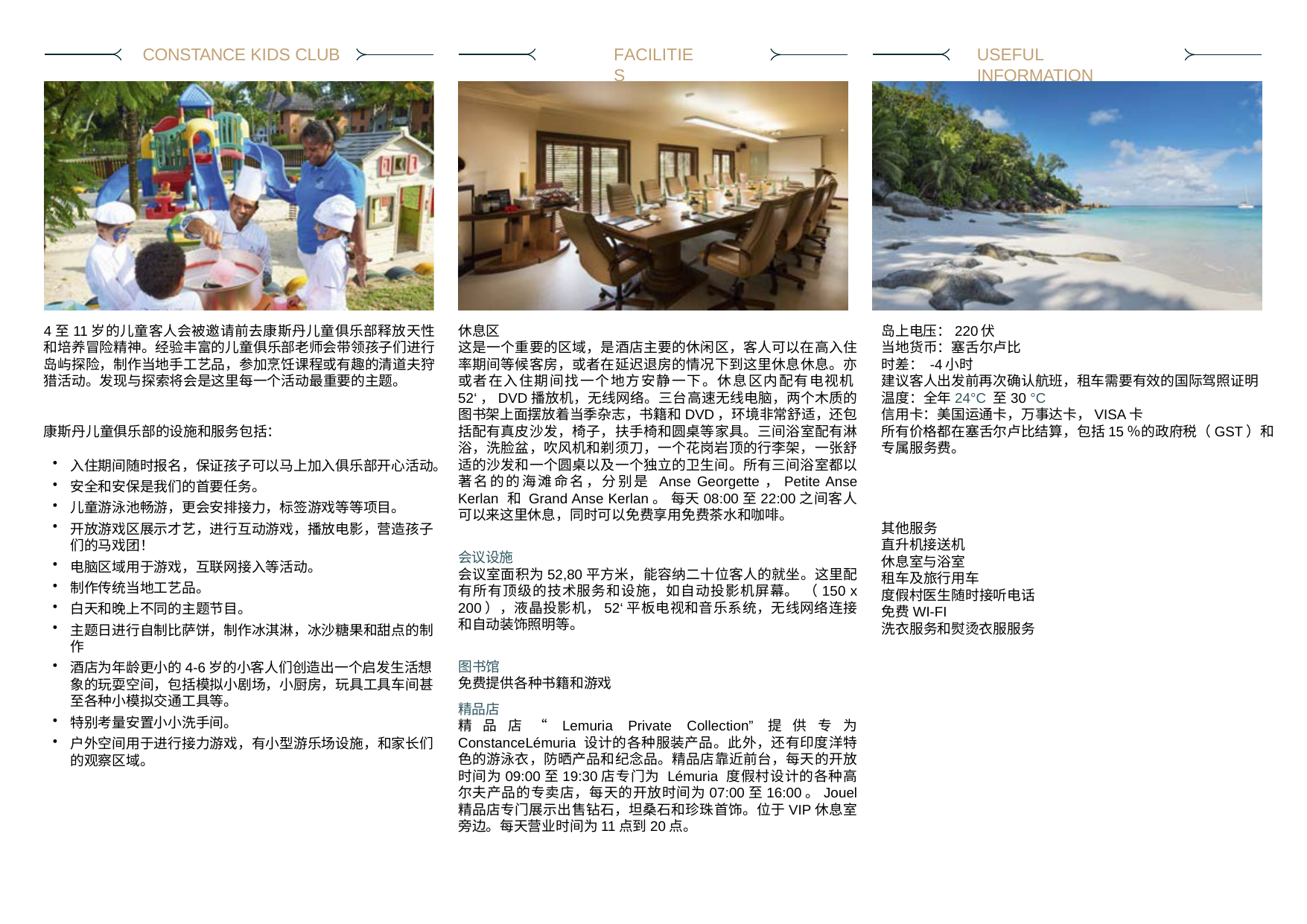

FACILITIES
USEFUL INFORMATION
CONSTANCE KIDS CLUB

4至11岁的儿童客人会被邀请前去康斯丹儿童俱乐部释放天性和培养冒险精神。经验丰富的儿童俱乐部老师会带领孩子们进行岛屿探险，制作当地手工艺品，参加烹饪课程或有趣的清道夫狩猎活动。发现与探索将会是这里每一个活动最重要的主题。
休息区
这是一个重要的区域，是酒店主要的休闲区，客人可以在高入住率期间等候客房，或者在延迟退房的情况下到这里休息休息。亦或者在入住期间找一个地方安静一下。休息区内配有电视机52‘，DVD播放机，无线网络。三台高速无线电脑，两个木质的图书架上面摆放着当季杂志，书籍和DVD，环境非常舒适，还包括配有真皮沙发，椅子，扶手椅和圆桌等家具。三间浴室配有淋浴，洗脸盆，吹风机和剃须刀，一个花岗岩顶的行李架，一张舒适的沙发和一个圆桌以及一个独立的卫生间。所有三间浴室都以著名的的海滩命名，分别是 Anse Georgette，Petite Anse Kerlan 和 Grand Anse Kerlan。 每天08:00至22:00之间客人可以来这里休息，同时可以免费享用免费茶水和咖啡。

会议设施
会议室面积为52,80平方米，能容纳二十位客人的就坐。这里配有所有顶级的技术服务和设施，如自动投影机屏幕。 （150 x 200），液晶投影机，52‘平板电视和音乐系统，无线网络连接和自动装饰照明等。

图书馆
免费提供各种书籍和游戏
精品店
精品店“Lemuria Private Collection”提供专为 ConstanceLémuria 设计的各种服装产品。此外，还有印度洋特色的游泳衣，防晒产品和纪念品。精品店靠近前台，每天的开放时间为09:00至19:30店专门为 Lémuria 度假村设计的各种高尔夫产品的专卖店，每天的开放时间为07:00至16:00。Jouel 精品店专门展示出售钻石，坦桑石和珍珠首饰。位于VIP休息室旁边。每天营业时间为11点到20点。
岛上电压：220伏
当地货币：塞舌尔卢比
时差： -4小时
建议客人出发前再次确认航班，租车需要有效的国际驾照证明
温度：全年24°C 至30 °C
信用卡：美国运通卡，万事达卡，VISA卡
所有价格都在塞舌尔卢比结算，包括15％的政府税（GST）和专属服务费。

康斯丹儿童俱乐部的设施和服务包括：
入住期间随时报名，保证孩子可以马上加入俱乐部开心活动。
安全和安保是我们的首要任务。
儿童游泳池畅游，更会安排接力，标签游戏等等项目。
开放游戏区展示才艺，进行互动游戏，播放电影，营造孩子们的马戏团！
电脑区域用于游戏，互联网接入等活动。
制作传统当地工艺品。
白天和晚上不同的主题节目。
主题日进行自制比萨饼，制作冰淇淋，冰沙糖果和甜点的制作
酒店为年龄更小的4-6岁的小客人们创造出一个启发生活想象的玩耍空间，包括模拟小剧场，小厨房，玩具工具车间甚至各种小模拟交通工具等。
特别考量安置小小洗手间。
户外空间用于进行接力游戏，有小型游乐场设施，和家长们的观察区域。
其他服务
直升机接送机
休息室与浴室
租车及旅行用车
度假村医生随时接听电话
免费WI-FI
洗衣服务和熨烫衣服服务